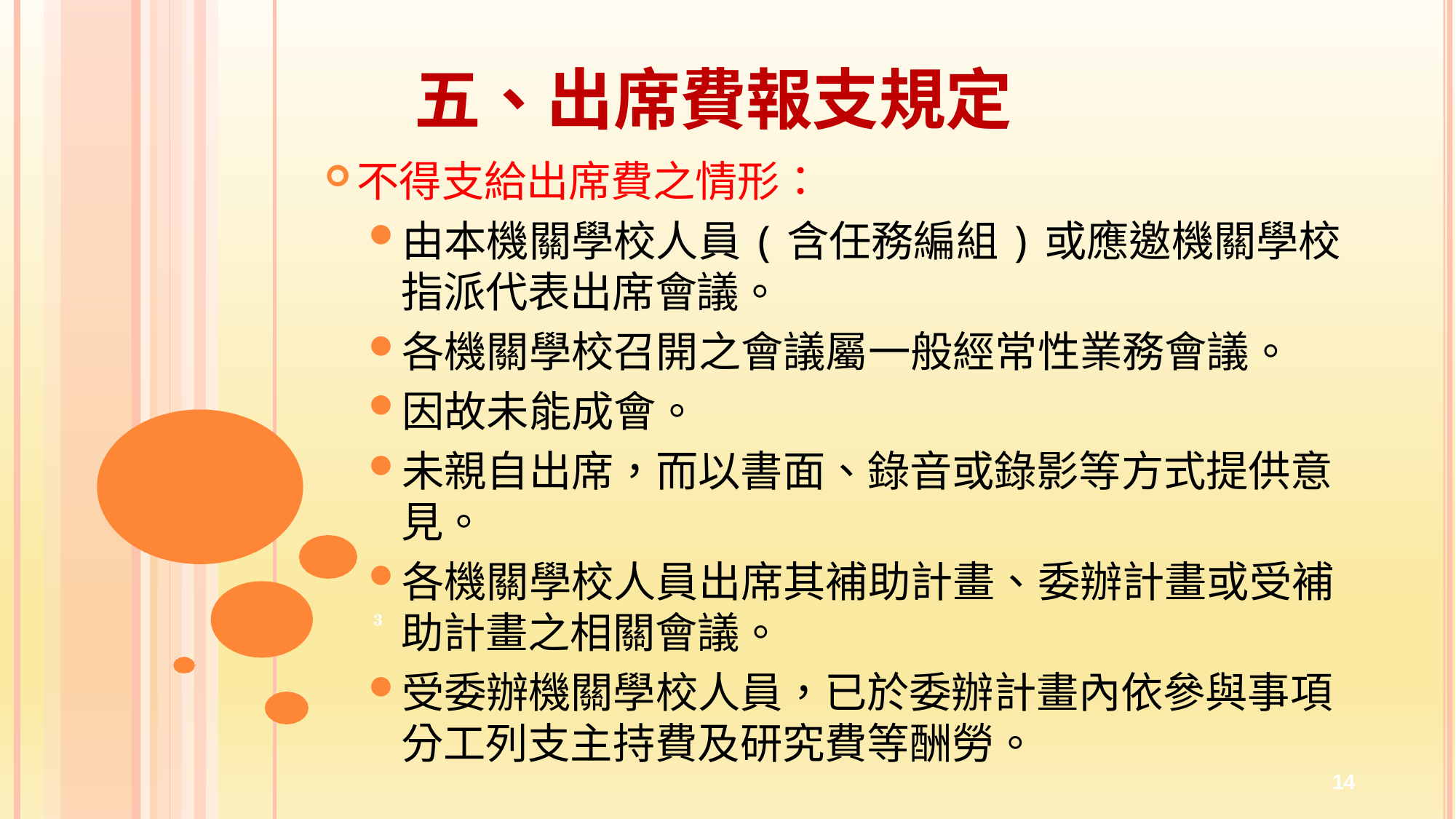

# 五、出席費報支規定
不得支給出席費之情形：
由本機關學校人員(含任務編組)或應邀機關學校指派代表出席會議。
各機關學校召開之會議屬一般經常性業務會議。
因故未能成會。
未親自出席，而以書面、錄音或錄影等方式提供意見。
各機關學校人員出席其補助計畫、委辦計畫或受補助計畫之相關會議。
受委辦機關學校人員，已於委辦計畫內依參與事項分工列支主持費及研究費等酬勞。

3
14